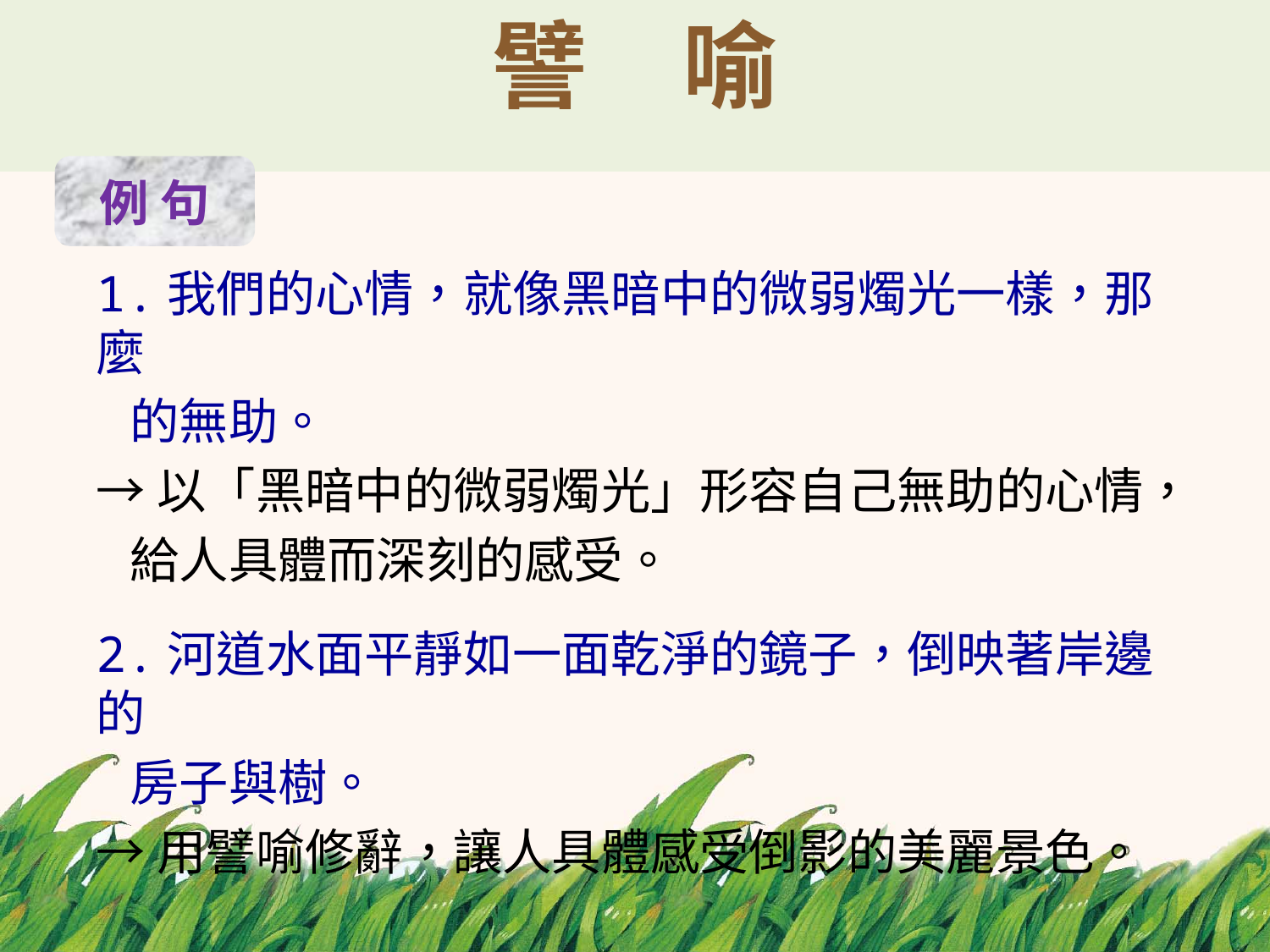

# 譬　喻
例 句
1.我們的心情，就像黑暗中的微弱燭光一樣，那麼
  的無助。
→以「黑暗中的微弱燭光」形容自己無助的心情，
  給人具體而深刻的感受。

2.河道水面平靜如一面乾淨的鏡子，倒映著岸邊的
  房子與樹。
→用譬喻修辭，讓人具體感受倒影的美麗景色。